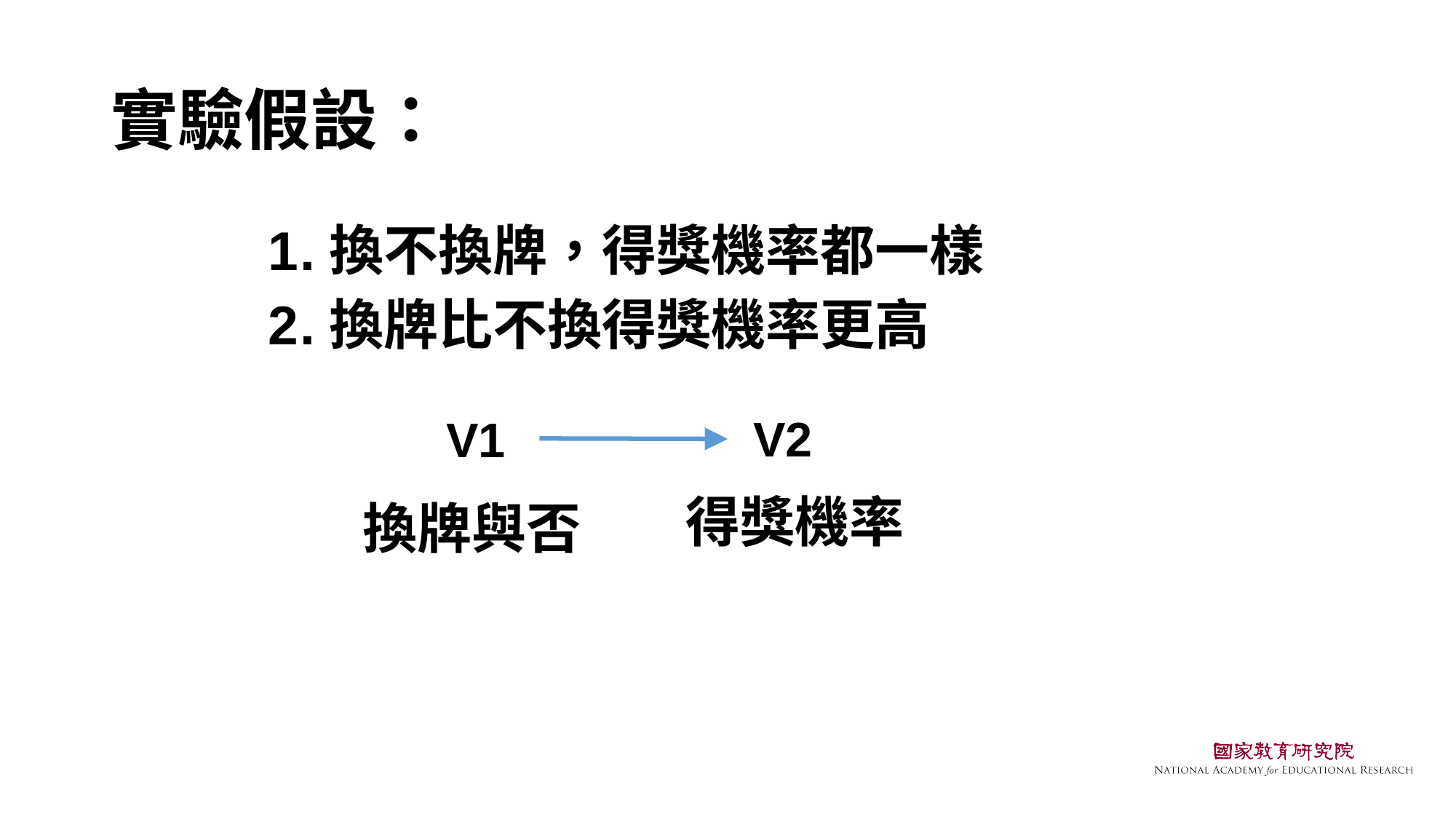

# 實驗假設：
換不換牌，得獎機率都一樣
換牌比不換得獎機率更高
V2
V1
得獎機率
換牌與否